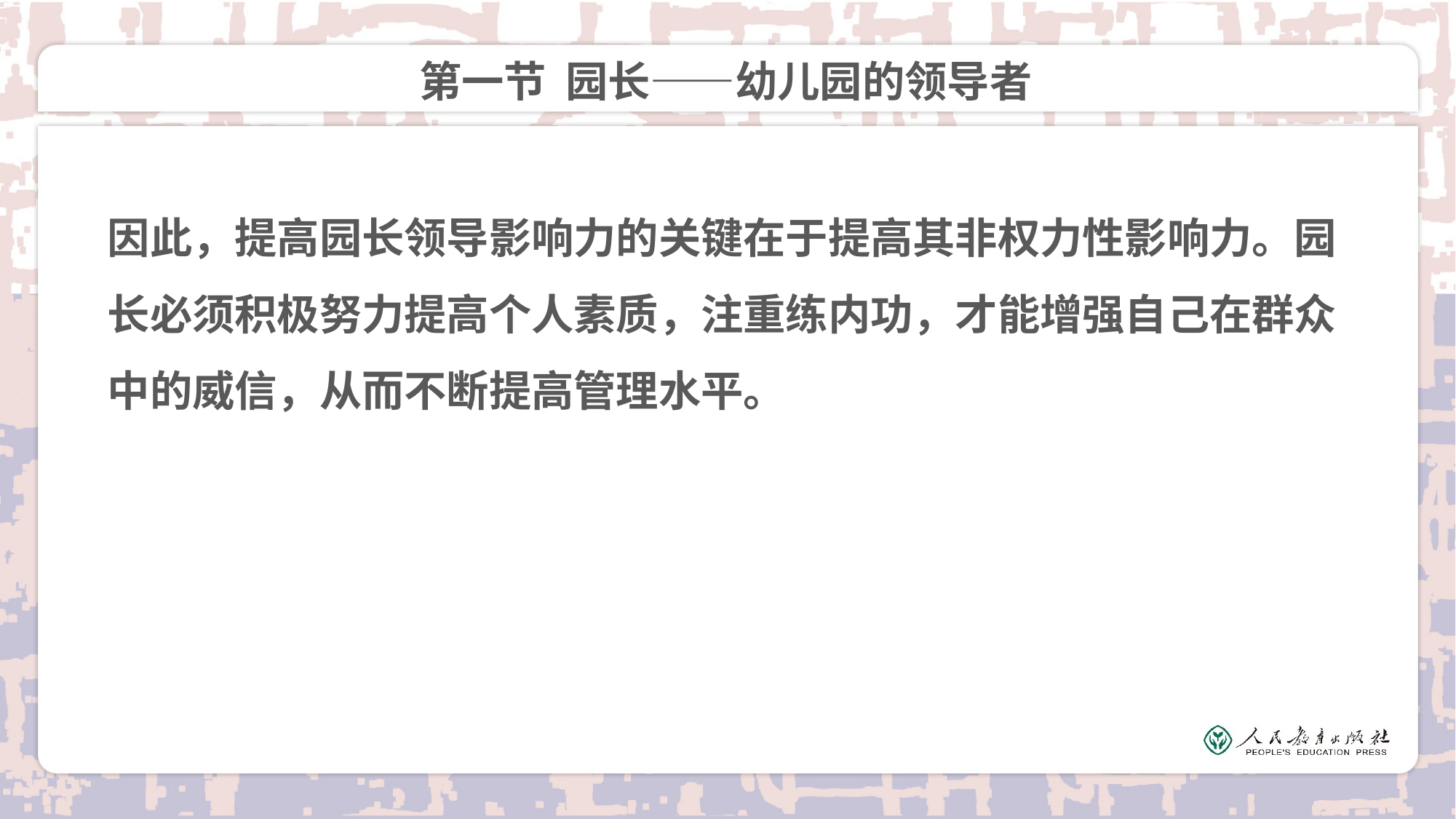

# 第一节  园长——幼儿园的领导者
因此，提高园长领导影响力的关键在于提高其非权力性影响力。园长必须积极努力提高个人素质，注重练内功，才能增强自己在群众中的威信，从而不断提高管理水平。